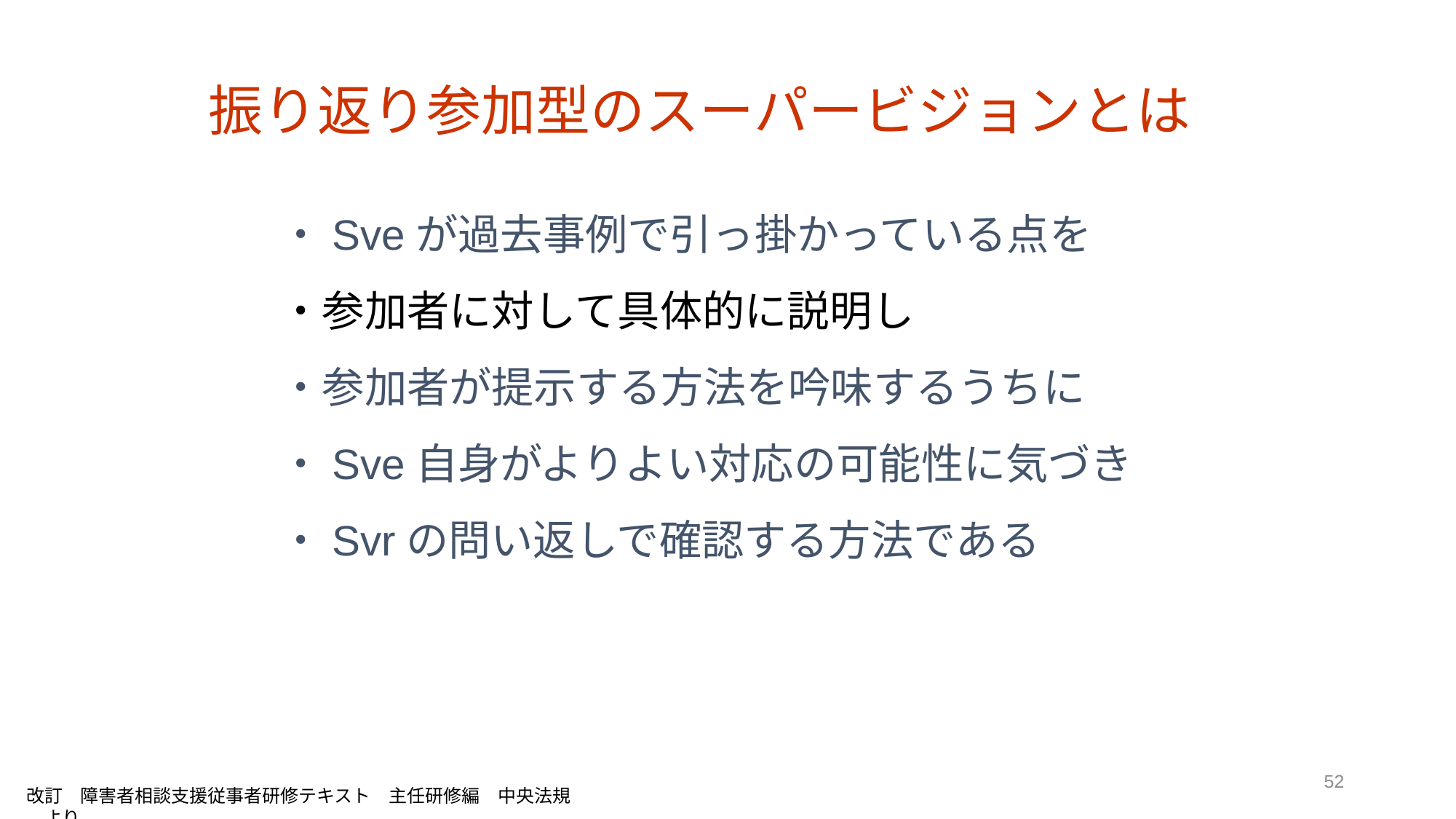

振り返り参加型のスーパービジョンとは
・Sveが過去事例で引っ掛かっている点を
・参加者に対して具体的に説明し
・参加者が提示する方法を吟味するうちに
・Sve自身がよりよい対応の可能性に気づき
・Svrの問い返しで確認する方法である

52
改訂　障害者相談支援従事者研修テキスト　主任研修編　中央法規　より